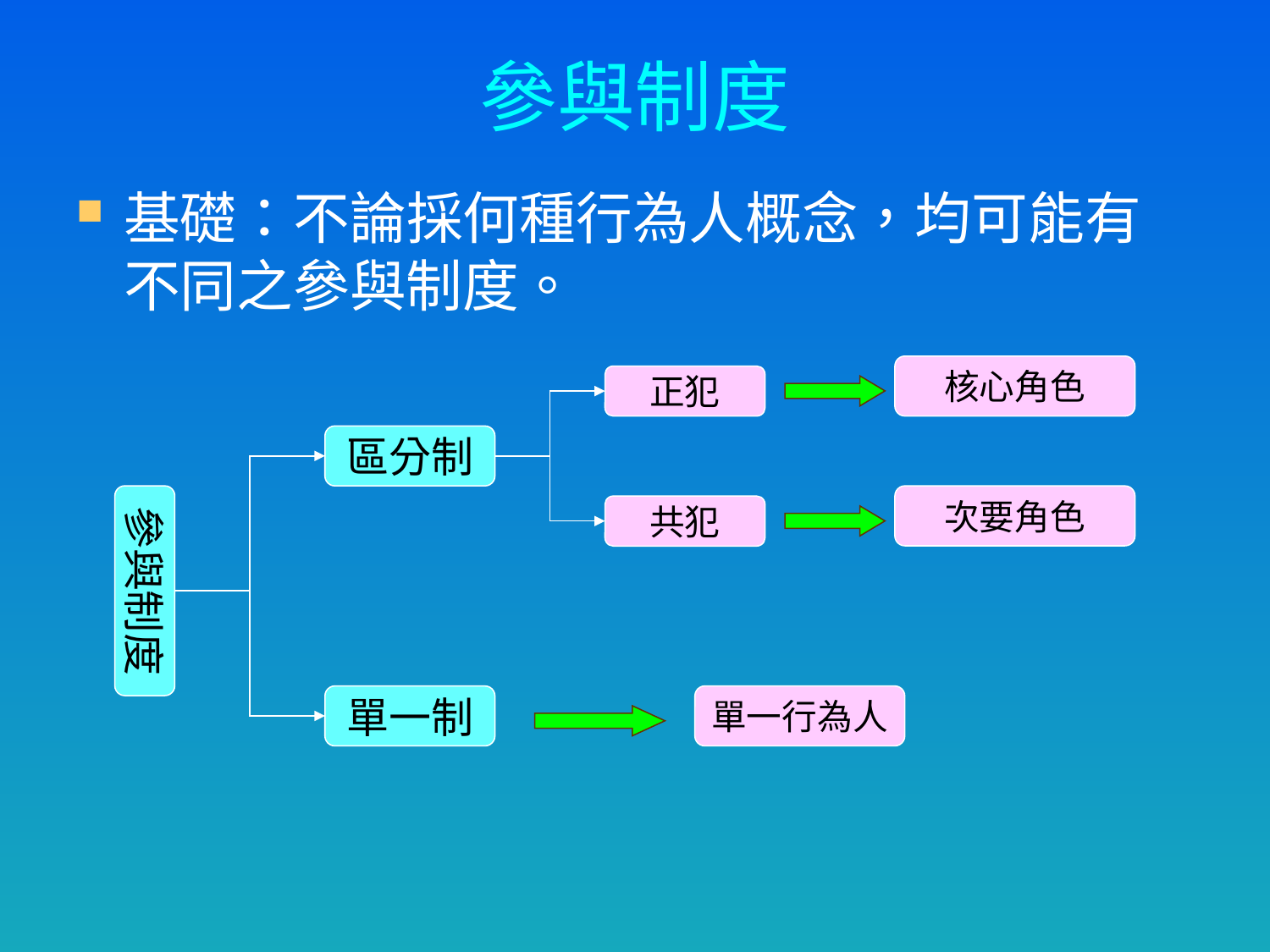

# 參與制度
基礎：不論採何種行為人概念，均可能有不同之參與制度。
核心角色
正犯

區分制
參與制度
次要角色
共犯

單一制
單一行為人